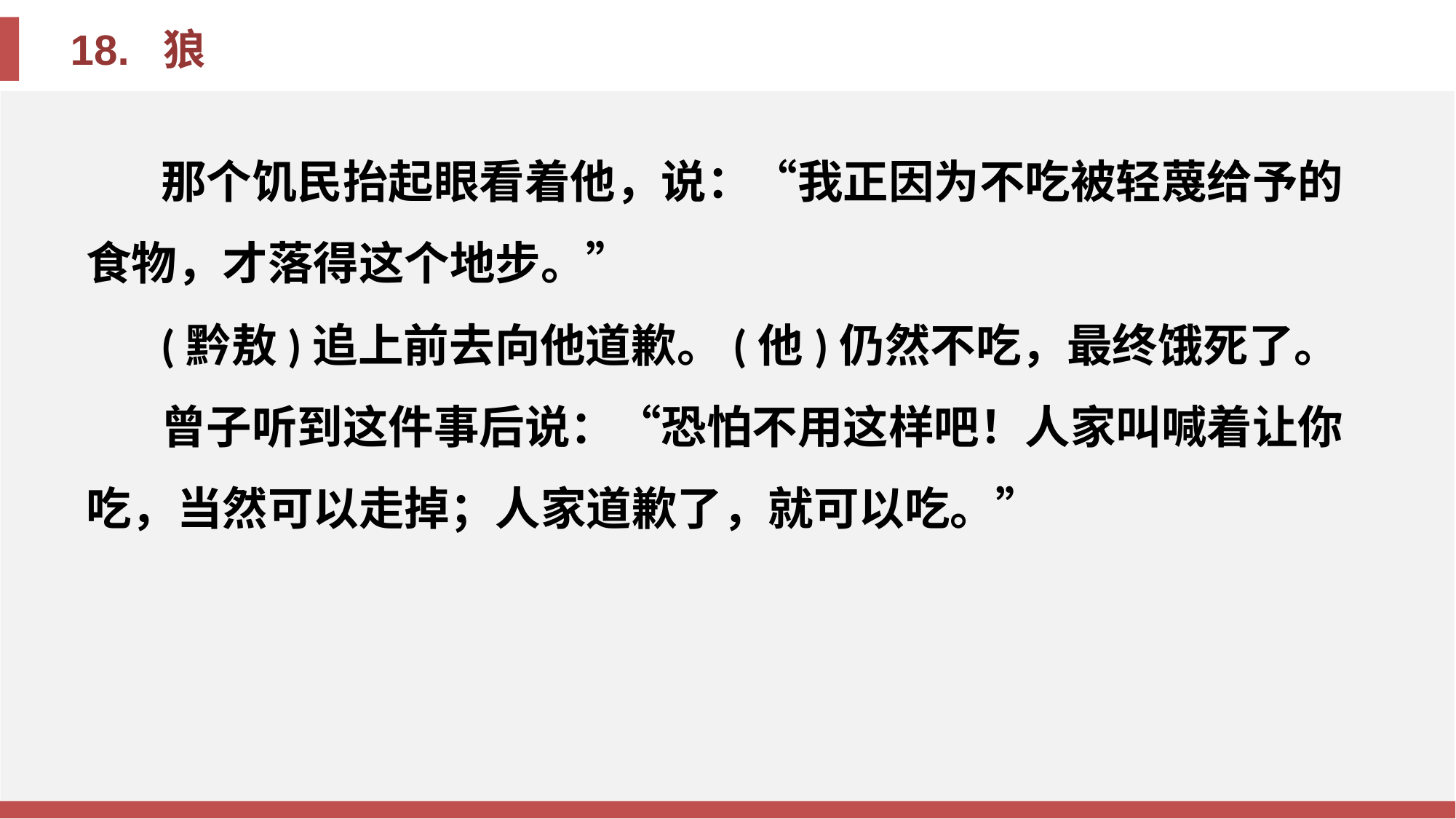

那个饥民抬起眼看着他，说：“我正因为不吃被轻蔑给予的食物，才落得这个地步。”
(黔敖)追上前去向他道歉。(他)仍然不吃，最终饿死了。
曾子听到这件事后说：“恐怕不用这样吧！人家叫喊着让你吃，当然可以走掉；人家道歉了，就可以吃。”